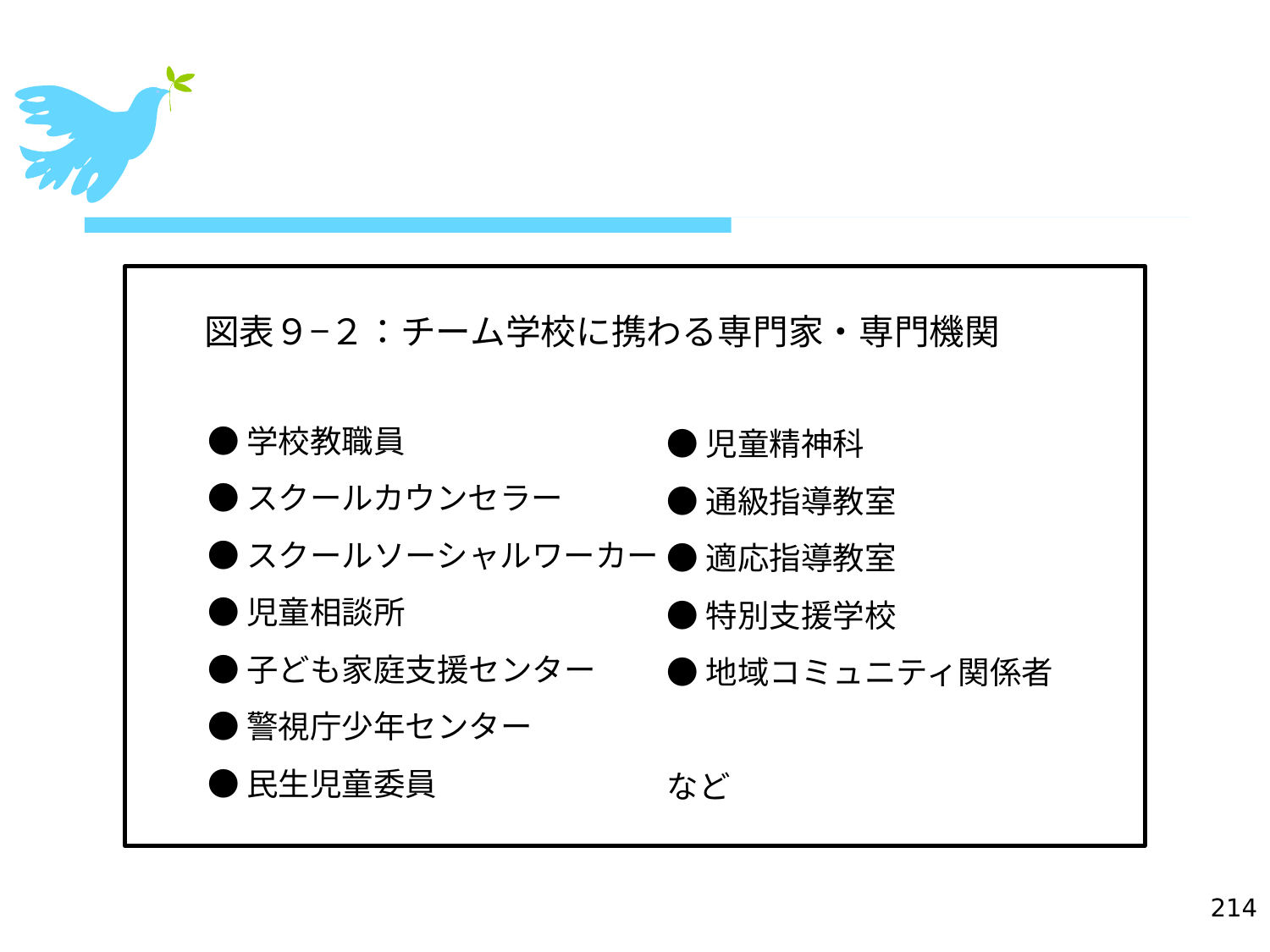

#

図表９−２：チーム学校に携わる専門家・専門機関
●学校教職員
●スクールカウンセラー
●スクールソーシャルワーカー
●児童相談所
●子ども家庭支援センター
●警視庁少年センター
●民生児童委員
●児童精神科
●通級指導教室
●適応指導教室
●特別支援学校
●地域コミュニティ関係者

など
214